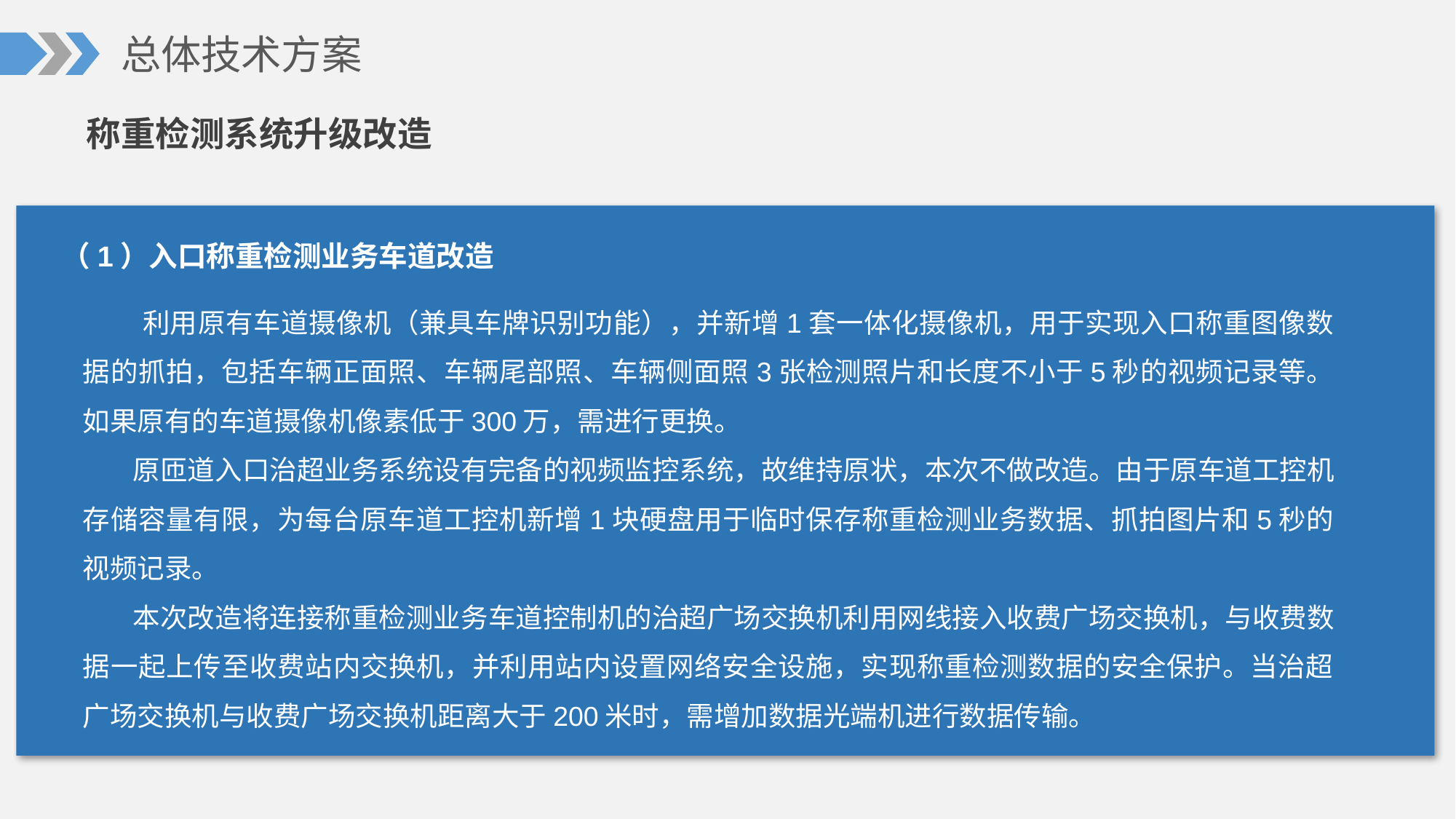

总体技术方案

 称重检测系统升级改造

（1）入口称重检测业务车道改造

        利用原有车道摄像机（兼具车牌识别功能），并新增1套一体化摄像机，用于实现入口称重图像数据的抓拍，包括车辆正面照、车辆尾部照、车辆侧面照3张检测照片和长度不小于5秒的视频记录等。如果原有的车道摄像机像素低于300万，需进行更换。
       原匝道入口治超业务系统设有完备的视频监控系统，故维持原状，本次不做改造。由于原车道工控机存储容量有限，为每台原车道工控机新增1块硬盘用于临时保存称重检测业务数据、抓拍图片和5秒的视频记录。
       本次改造将连接称重检测业务车道控制机的治超广场交换机利用网线接入收费广场交换机，与收费数据一起上传至收费站内交换机，并利用站内设置网络安全设施，实现称重检测数据的安全保护。当治超广场交换机与收费广场交换机距离大于200米时，需增加数据光端机进行数据传输。